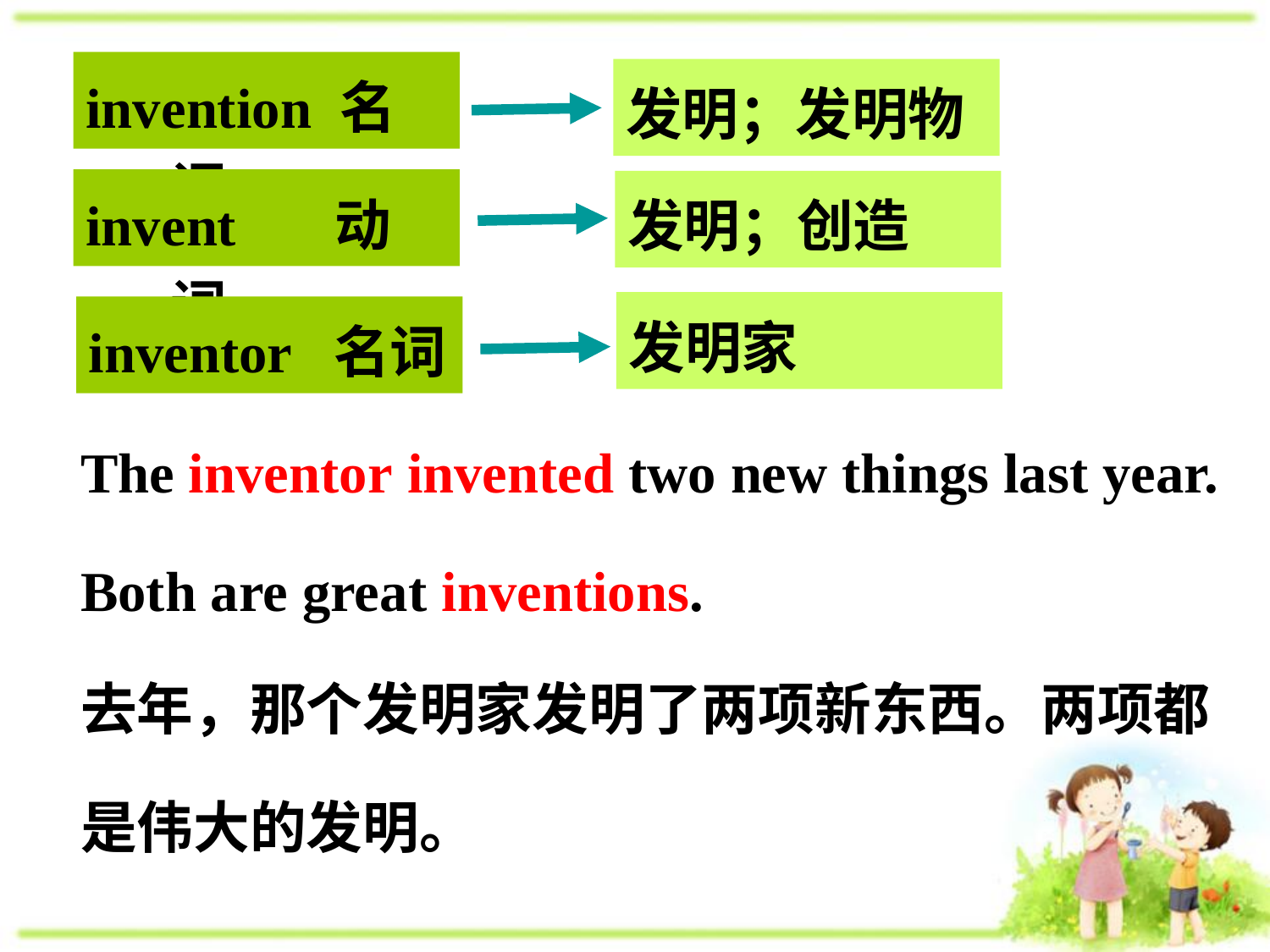

invention 名词
发明；发明物

invent      动词
发明；创造

发明家
inventor  名词

The inventor invented two new things last year.
Both are great inventions.
去年，那个发明家发明了两项新东西。两项都
是伟大的发明。